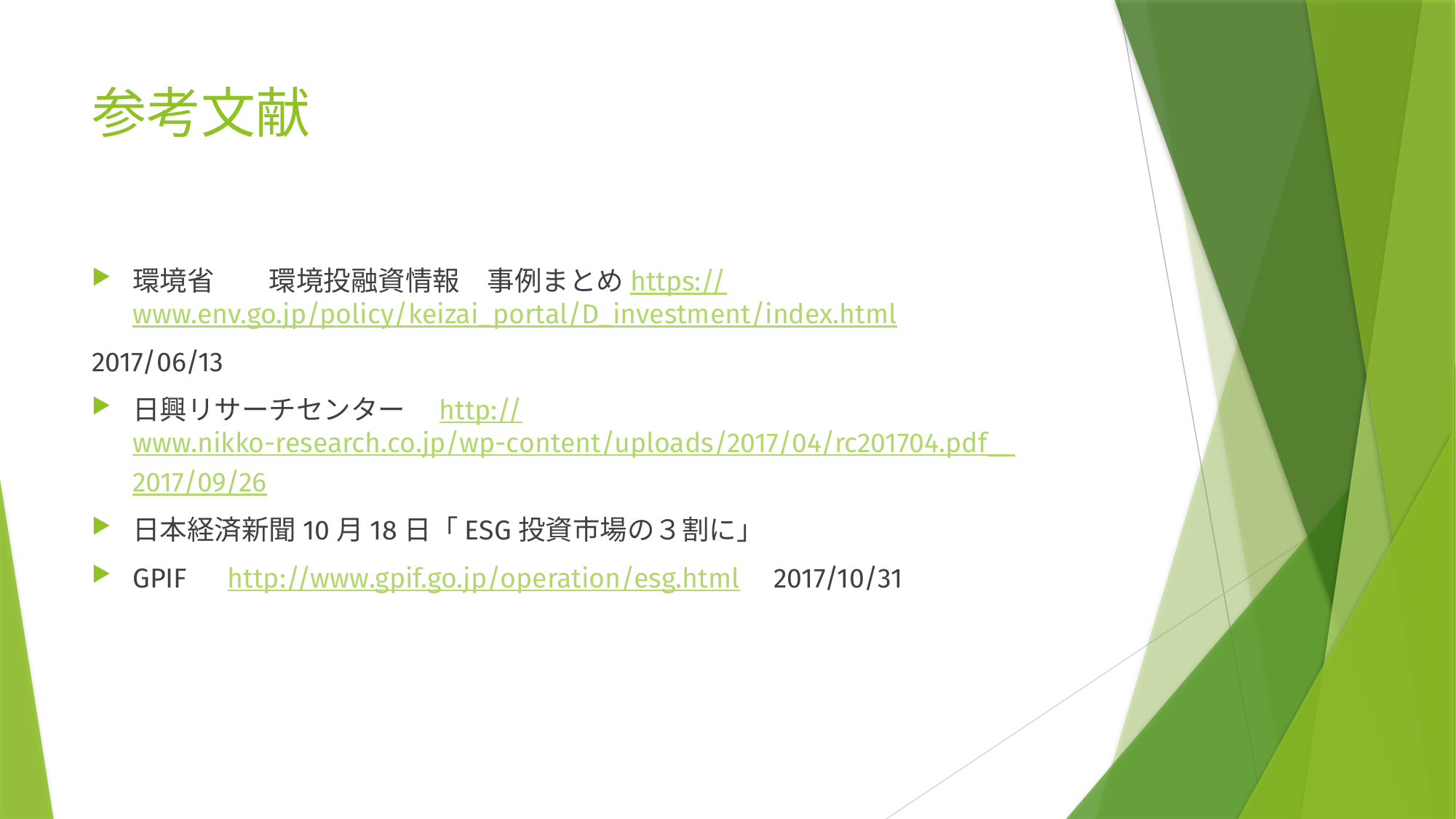

# 参考文献
環境省　　環境投融資情報　事例まとめhttps://www.env.go.jp/policy/keizai_portal/D_investment/index.html
2017/06/13
日興リサーチセンター　http://www.nikko-research.co.jp/wp-content/uploads/2017/04/rc201704.pdf　2017/09/26
日本経済新聞10月18日「ESG投資市場の３割に」
GPIF　http://www.gpif.go.jp/operation/esg.html　2017/10/31